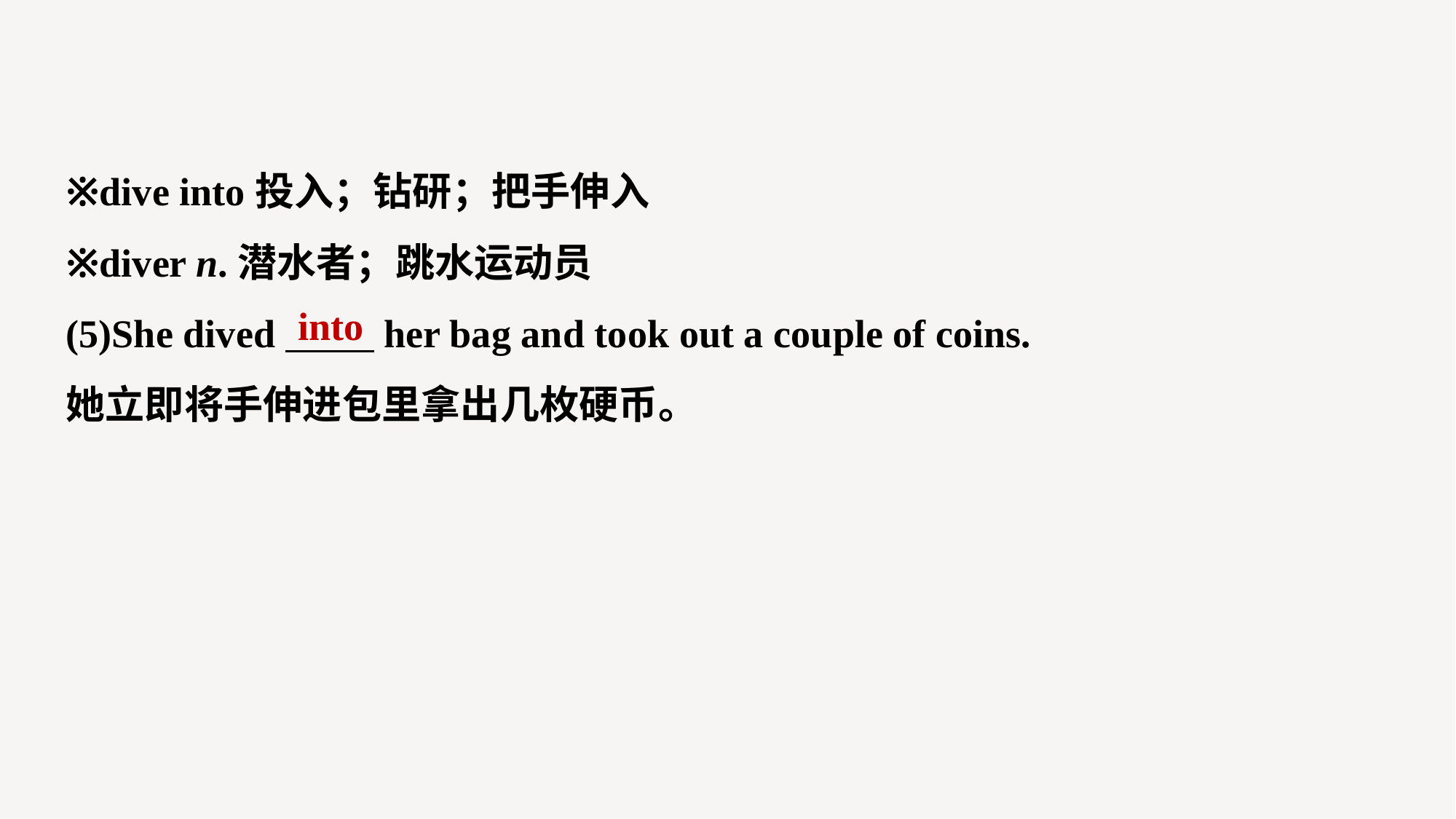

※dive into投入；钻研；把手伸入
※diver n.潜水者；跳水运动员
(5)She dived           her bag and took out a couple of coins.
她立即将手伸进包里拿出几枚硬币。
into